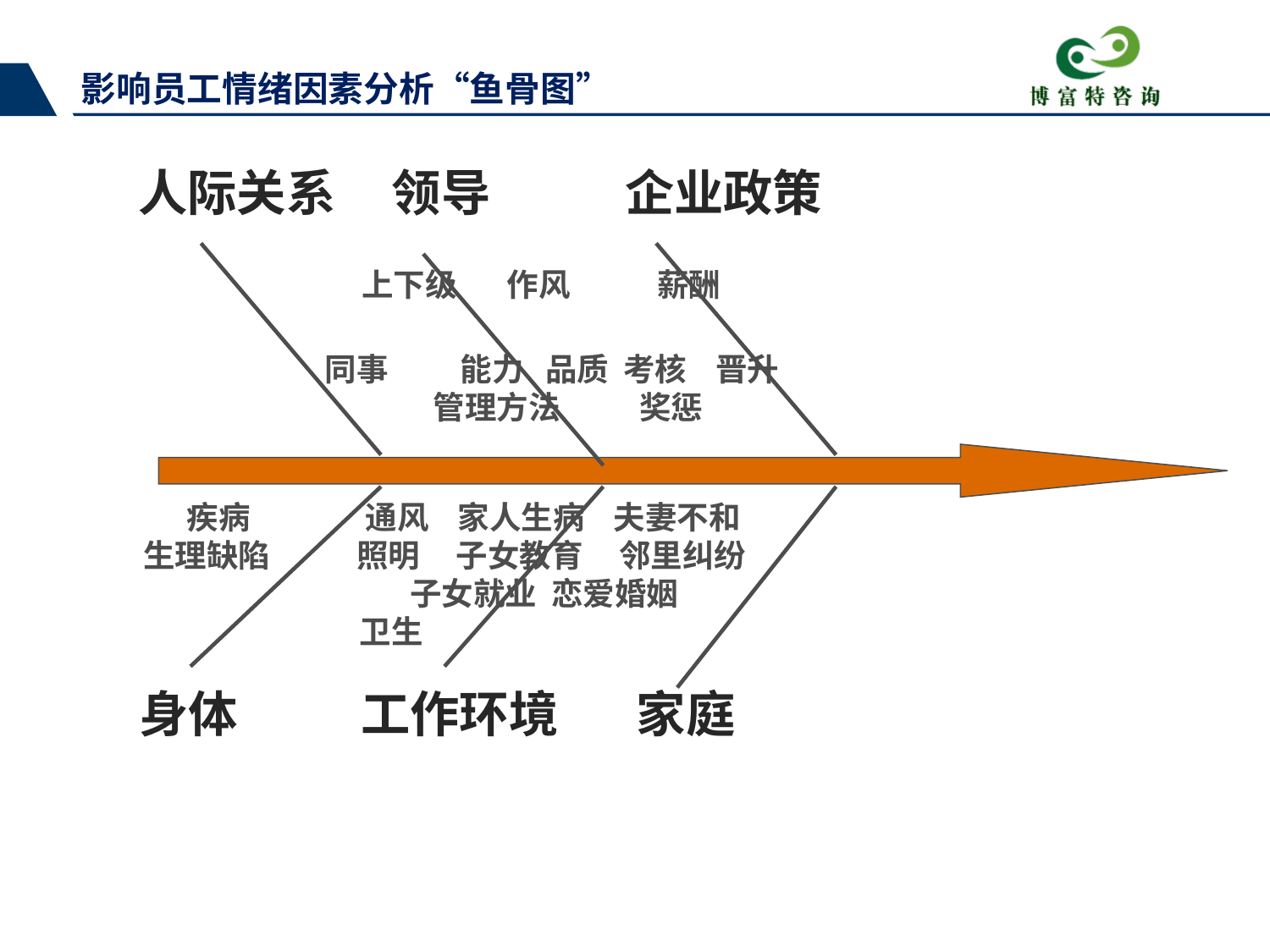

影响员工情绪因素分析“鱼骨图”
人际关系     领导            企业政策

上下级       作风            薪酬
同事          能力   品质  考核    晋升
              管理方法           奖惩

     疾病                通风    家人生病    夫妻不和
生理缺陷            照明     子女教育     邻里纠纷
                                    子女就业  恋爱婚姻
                             卫生

身体           工作环境       家庭